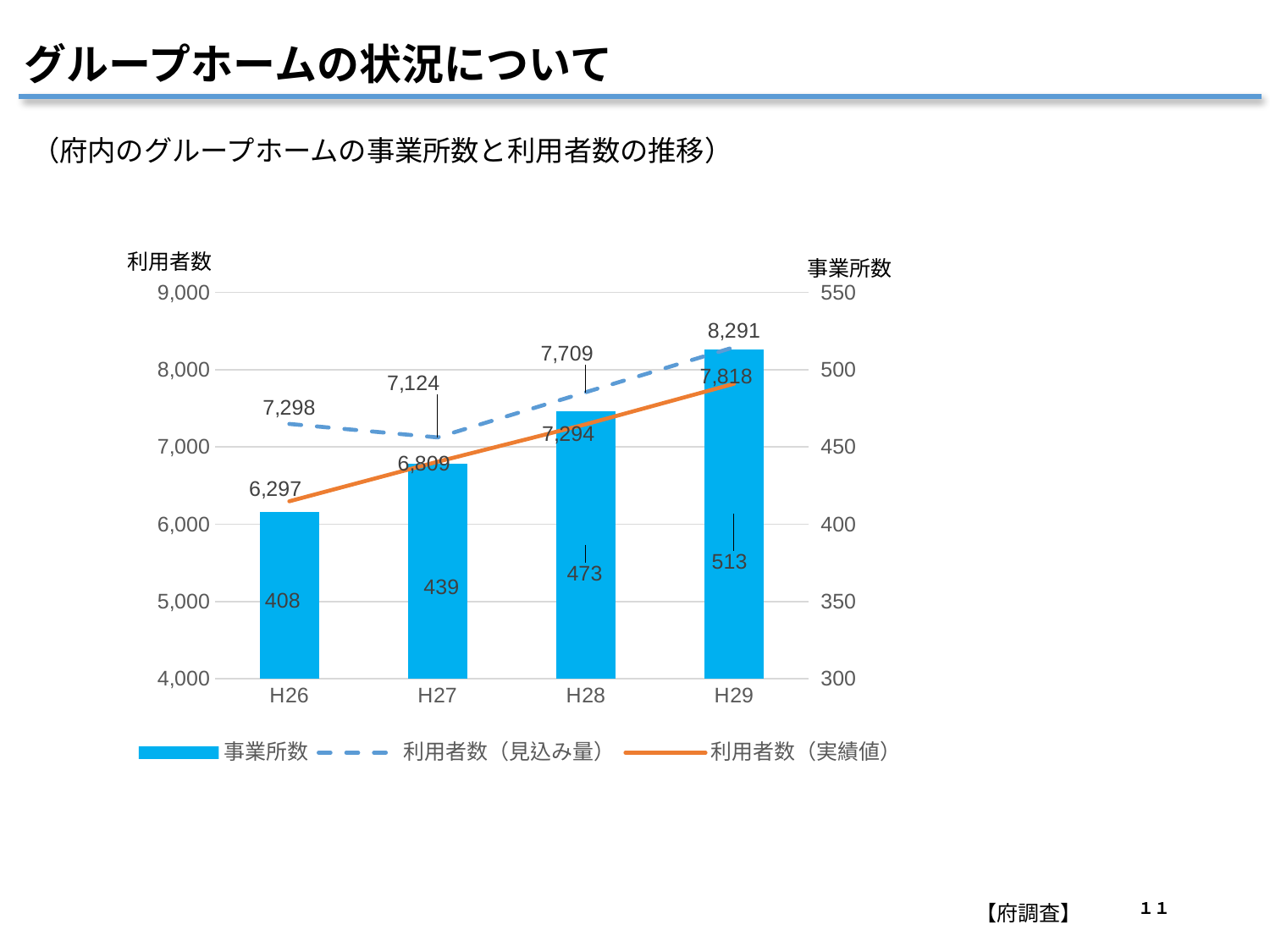

# グループホームの状況について
（府内のグループホームの事業所数と利用者数の推移）

### Chart

| Category | 事業所数 | 利用者数（見込み量） | 利用者数（実績値） |
|---|---|---|---|
| H26 | 408.0 | 7298.0 | 6297.0 |
| H27 | 439.0 | 7124.0 | 6809.0 |
| H28 | 473.0 | 7709.0 | 7294.0 |
| H29 | 513.0 | 8291.0 | 7818.0 |
１１
【府調査】